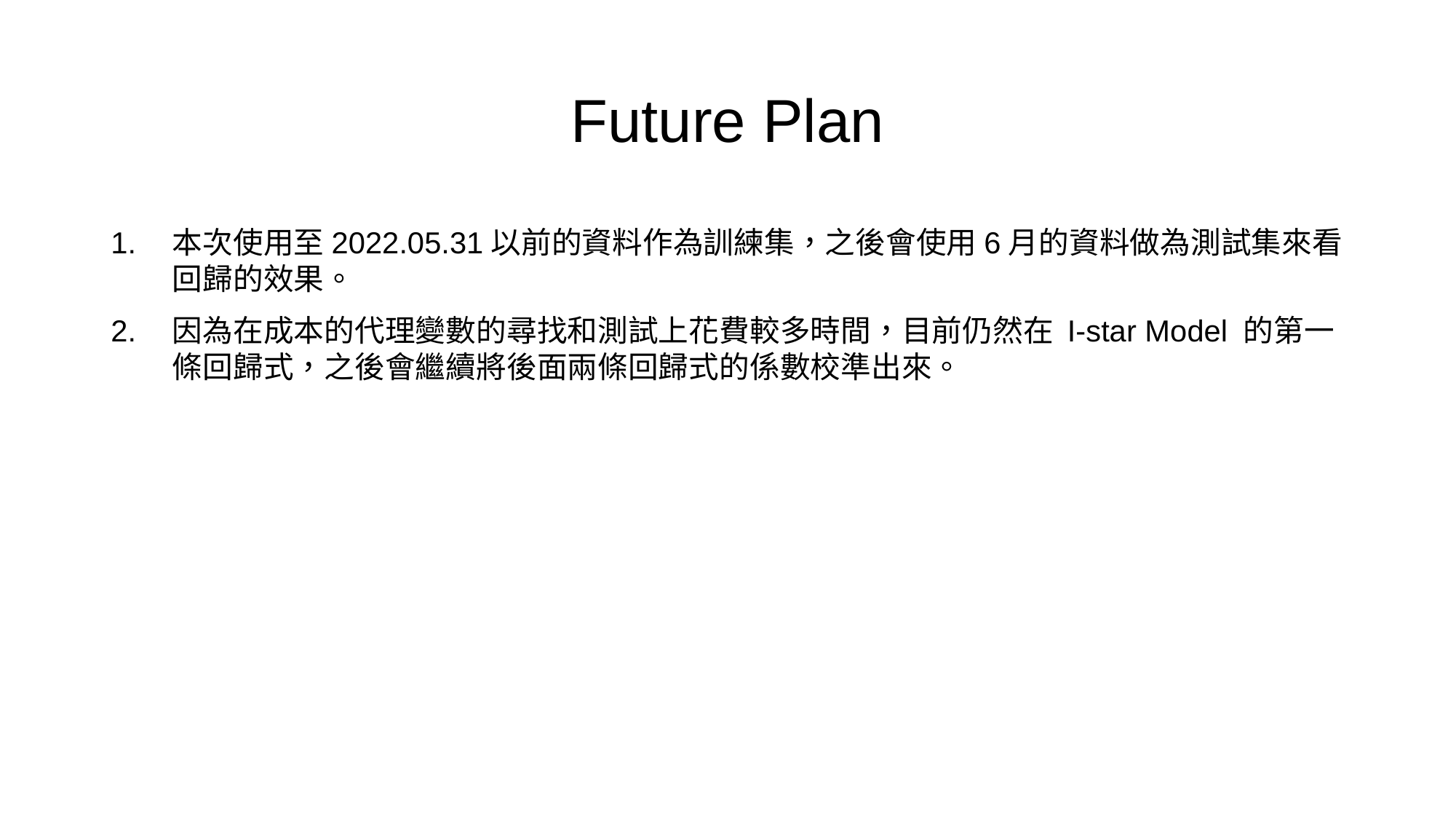

# Future Plan
本次使用至2022.05.31以前的資料作為訓練集，之後會使用6月的資料做為測試集來看回歸的效果。
因為在成本的代理變數的尋找和測試上花費較多時間，目前仍然在 I-star Model 的第一條回歸式，之後會繼續將後面兩條回歸式的係數校準出來。